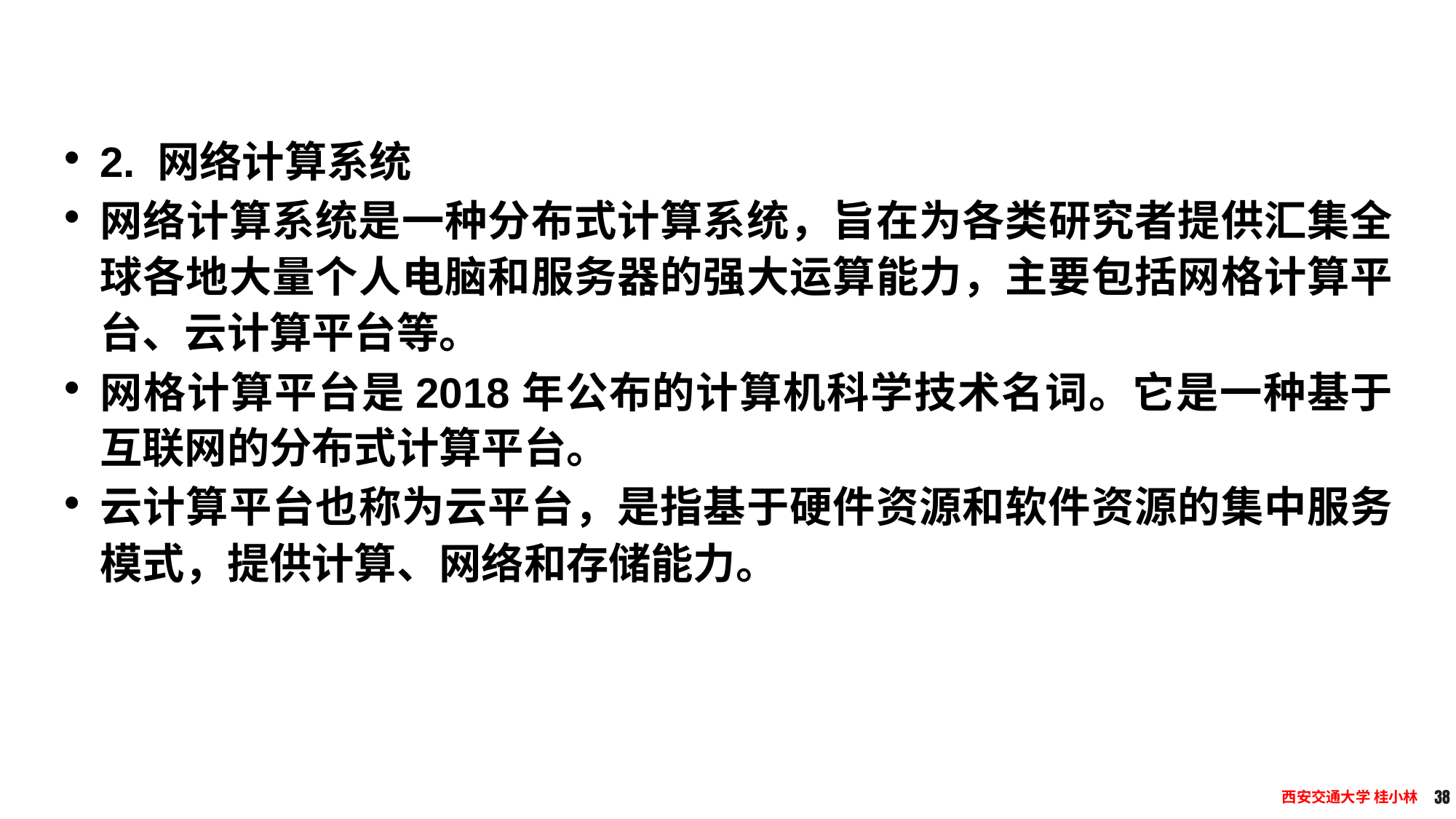

#
2. 网络计算系统
网络计算系统是一种分布式计算系统，旨在为各类研究者提供汇集全球各地大量个人电脑和服务器的强大运算能力，主要包括网格计算平台、云计算平台等。
网格计算平台是2018年公布的计算机科学技术名词。它是一种基于互联网的分布式计算平台。
云计算平台也称为云平台，是指基于硬件资源和软件资源的集中服务模式，提供计算、网络和存储能力。